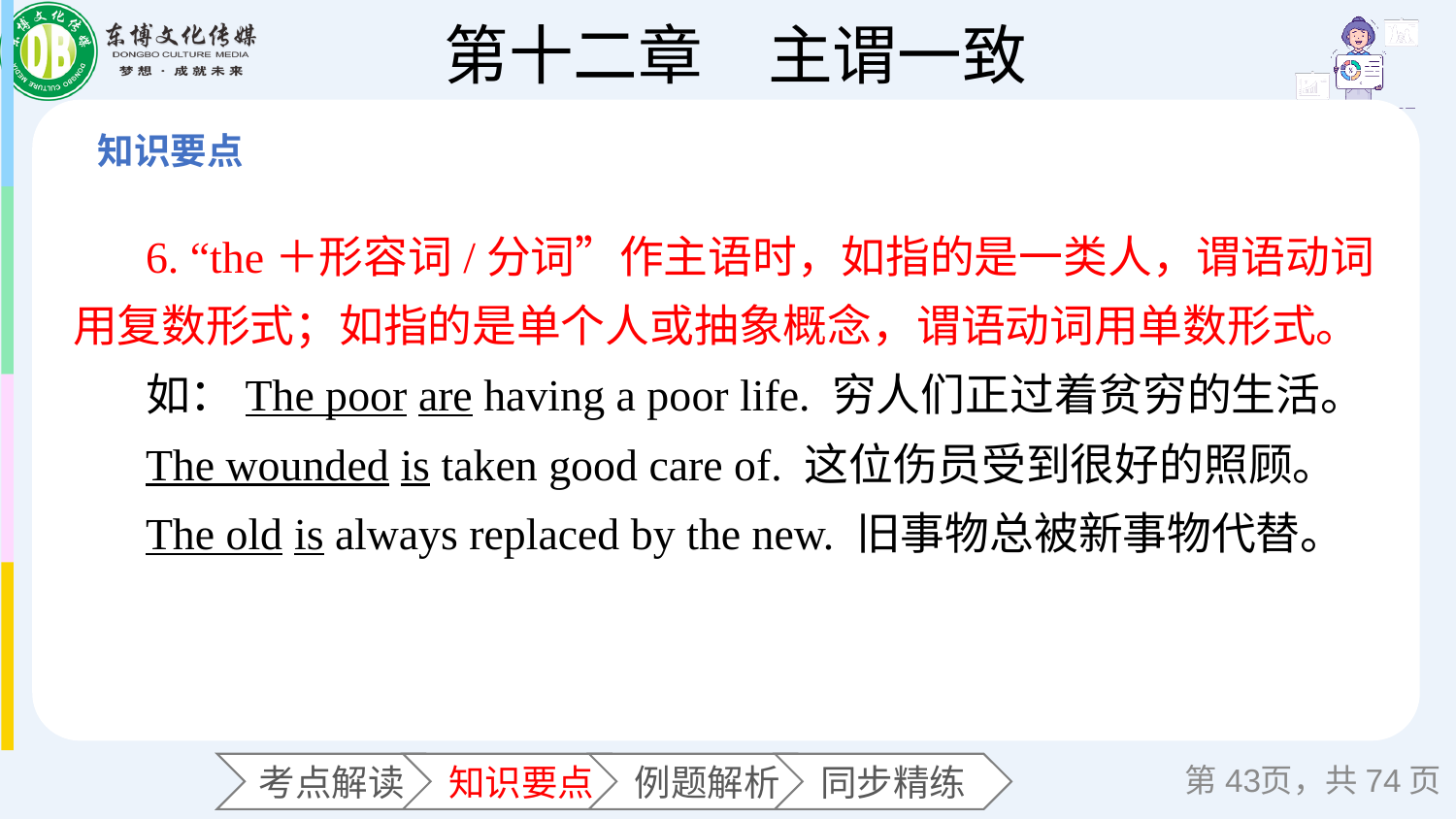

6. “the＋形容词/分词”作主语时，如指的是一类人，谓语动词用复数形式；如指的是单个人或抽象概念，谓语动词用单数形式。
如：The poor are having a poor life. 穷人们正过着贫穷的生活。
The wounded is taken good care of. 这位伤员受到很好的照顾。
The old is always replaced by the new. 旧事物总被新事物代替。
第43页，共74页